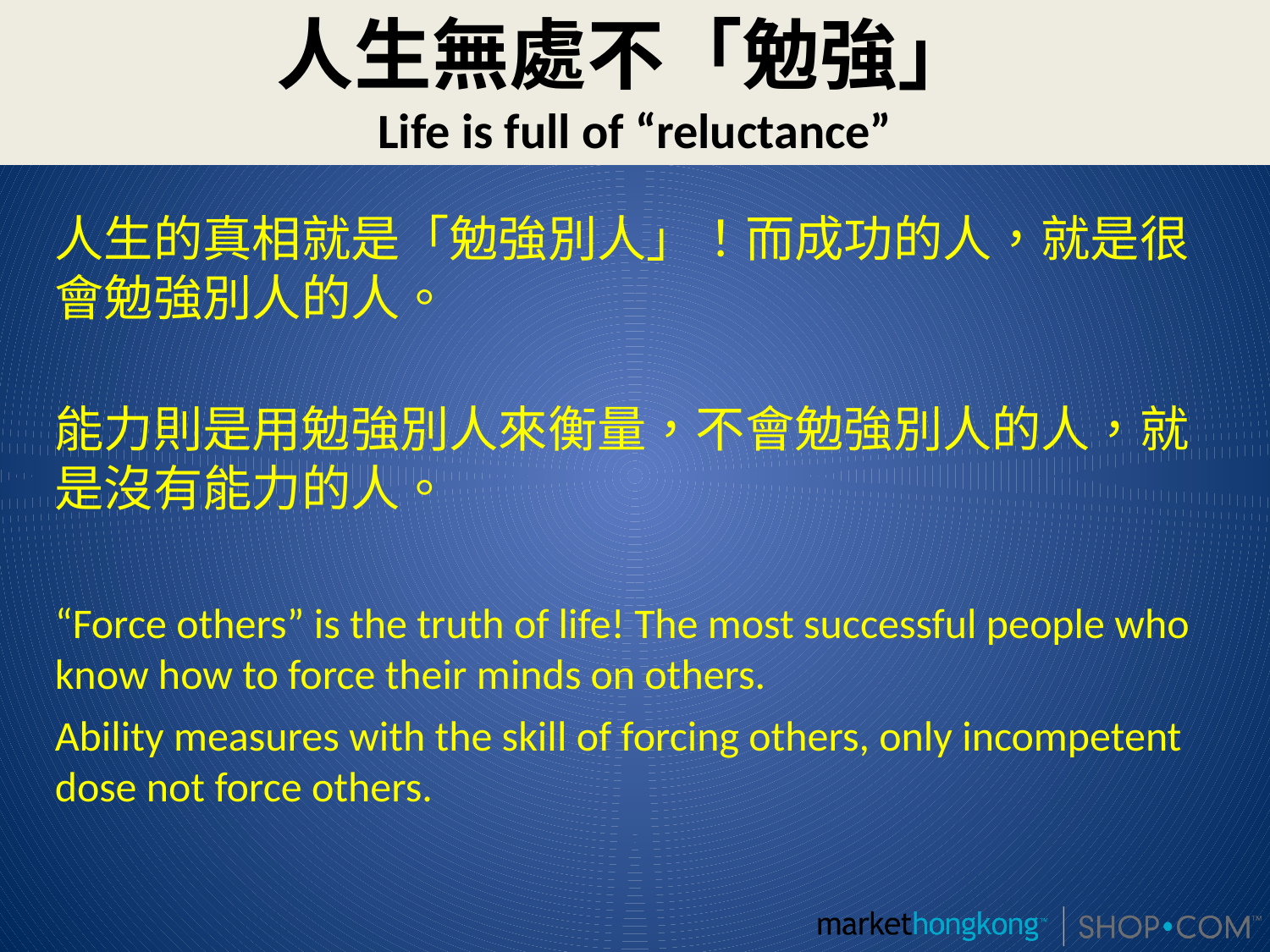

人生無處不「勉強」
Life is full of “reluctance”
人生的真相就是「勉強別人」！而成功的人，就是很會勉強別人的人。

能力則是用勉強別人來衡量，不會勉強別人的人，就是沒有能力的人。

“Force others” is the truth of life! The most successful people who know how to force their minds on others.
Ability measures with the skill of forcing others, only incompetent dose not force others.